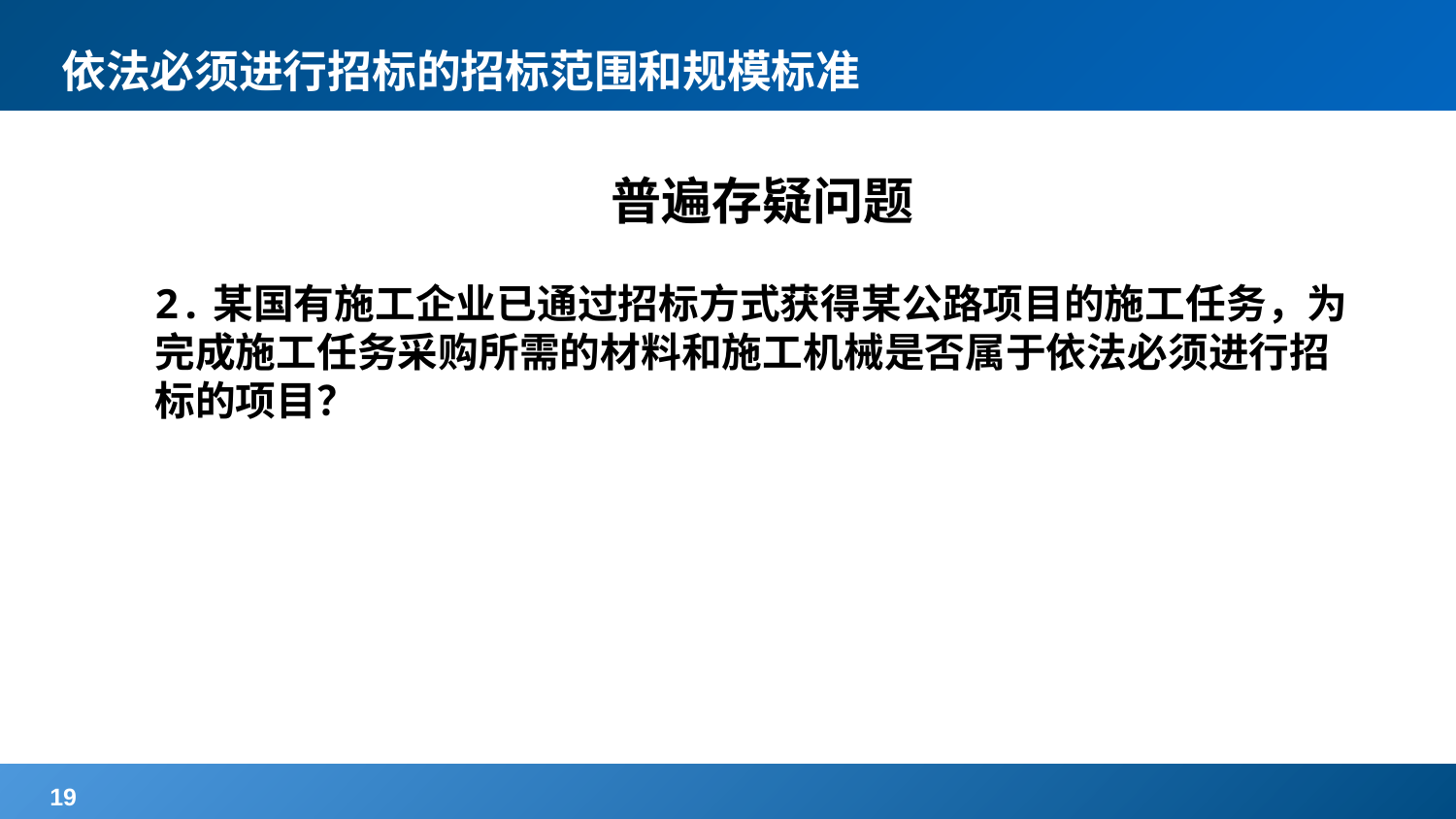

# 依法必须进行招标的招标范围和规模标准
普遍存疑问题

2.某国有施工企业已通过招标方式获得某公路项目的施工任务，为完成施工任务采购所需的材料和施工机械是否属于依法必须进行招标的项目？